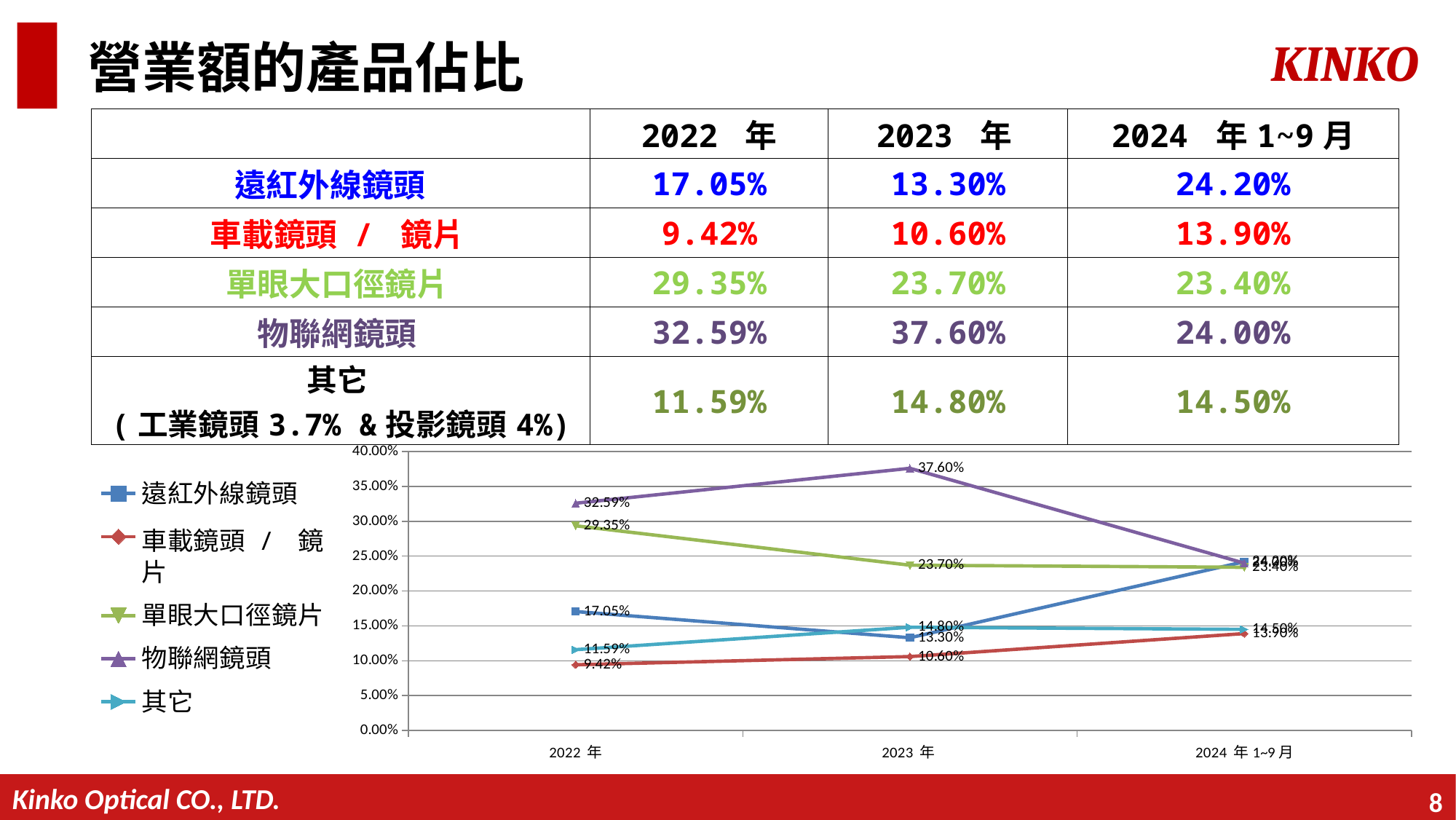

# 營業額的產品佔比
|  | 2022 年 | 2023 年 | 2024 年1~9月 |
| --- | --- | --- | --- |
| 遠紅外線鏡頭 | 17.05% | 13.30% | 24.20% |
| 車載鏡頭 / 鏡片 | 9.42% | 10.60% | 13.90% |
| 單眼大口徑鏡片 | 29.35% | 23.70% | 23.40% |
| 物聯網鏡頭 | 32.59% | 37.60% | 24.00% |
| 其它 (工業鏡頭3.7% &投影鏡頭4%) | 11.59% | 14.80% | 14.50% |

### Chart

| Category | 遠紅外線鏡頭    | 車載鏡頭 / 鏡片  | 單眼大口徑鏡片  | 物聯網鏡頭  | 其它  |
|---|---|---|---|---|---|
| 2022 年 | 0.1705 | 0.0942 | 0.2935000000000003 | 0.325900000000001 | 0.1159 |
| 2023 年  | 0.133 | 0.10600000000000002 | 0.23700000000000004 | 0.3760000000000008 | 0.14800000000000021 |
| 2024 年1~9月 | 0.24200000000000021 | 0.139 | 0.234 | 0.2400000000000002 | 0.1450000000000002 |
8